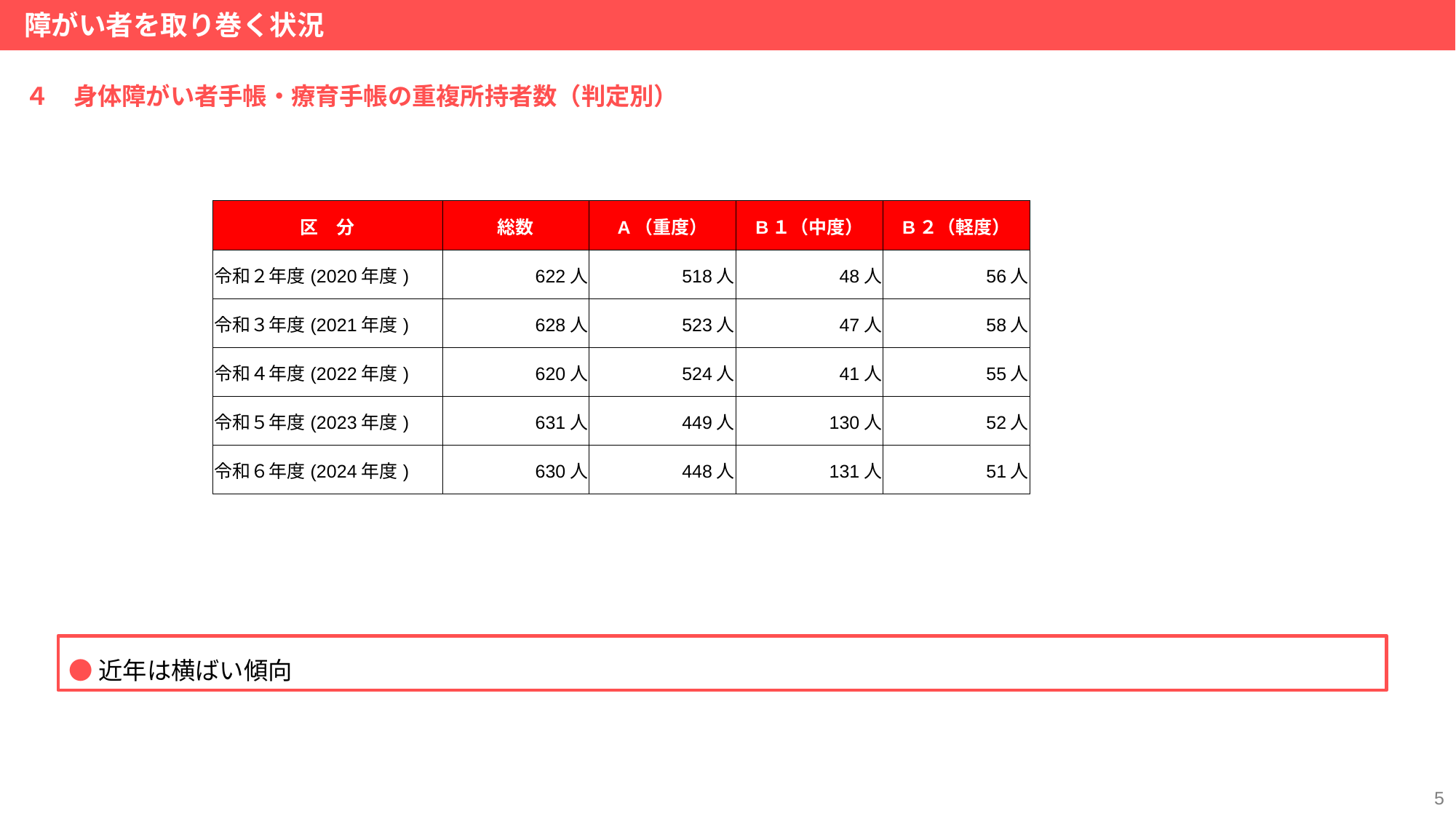

障がい者を取り巻く状況
４　身体障がい者手帳・療育手帳の重複所持者数（判定別）
| 区　分 | 総数 | A（重度） | B１（中度） | B２（軽度） |
| --- | --- | --- | --- | --- |
| 令和２年度(2020年度) | 622人 | 518人 | 48人 | 56人 |
| 令和３年度(2021年度) | 628人 | 523人 | 47人 | 58人 |
| 令和４年度(2022年度) | 620人 | 524人 | 41人 | 55人 |
| 令和５年度(2023年度) | 631人 | 449人 | 130人 | 52人 |
| 令和６年度(2024年度) | 630人 | 448人 | 131人 | 51人 |
●近年は横ばい傾向
5